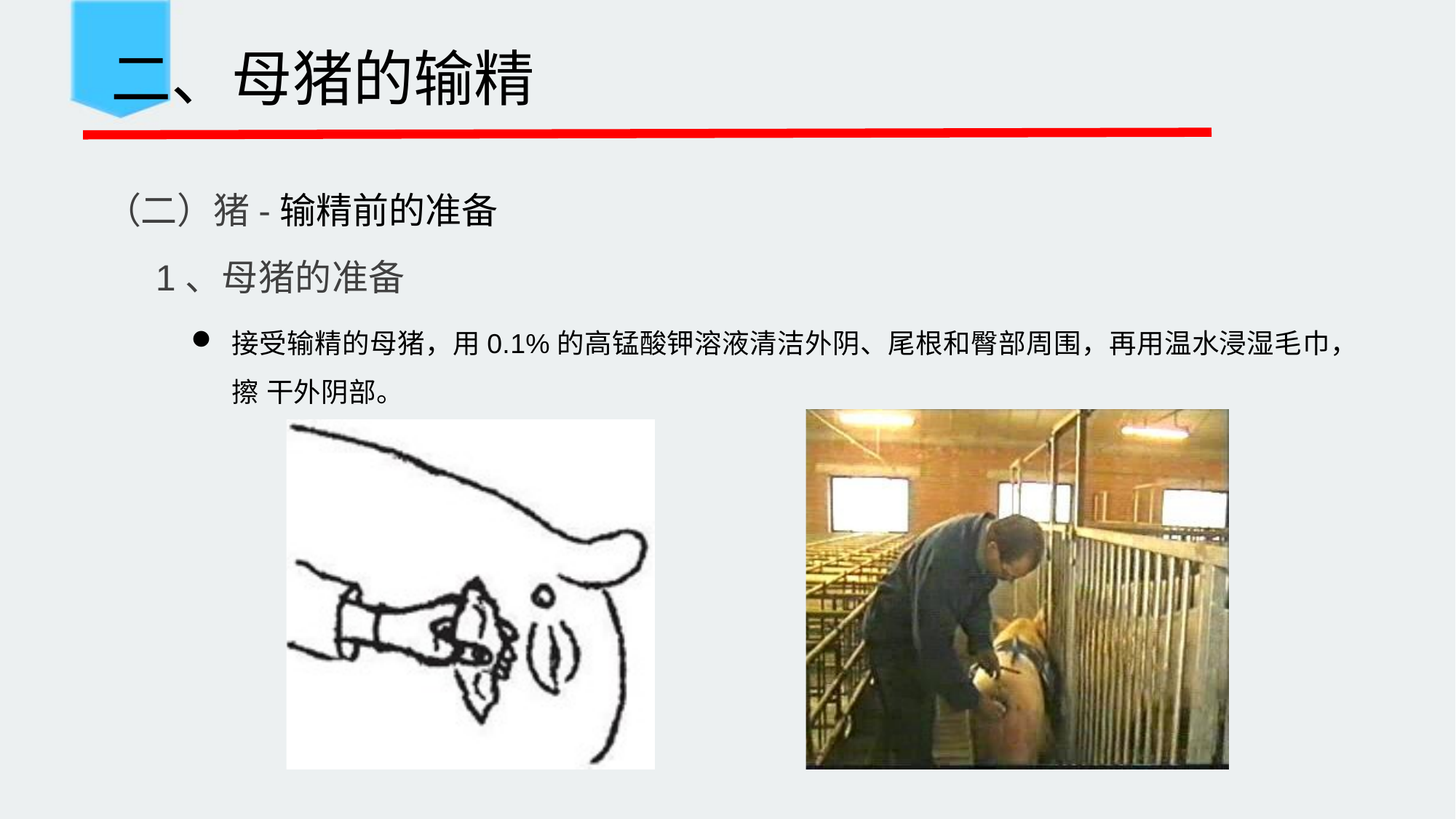

二、母猪的输精
  （二）猪-输精前的准备
       1、母猪的准备

接受输精的母猪，用0.1%的高锰酸钾溶液清洁外阴、尾根和臀部周围，再用温水浸湿毛巾，擦 干外阴部。